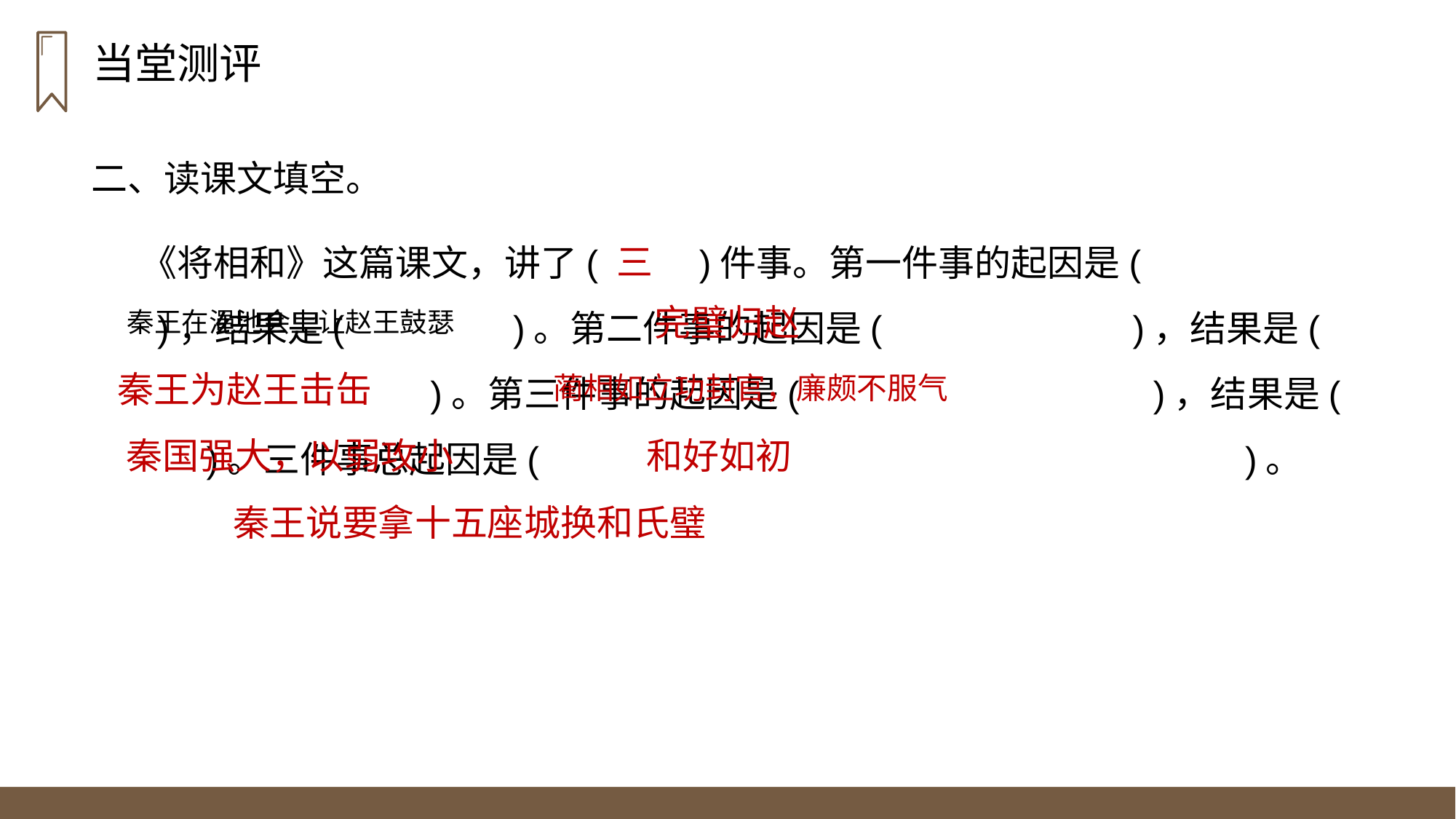

当堂测评
二、读课文填空。
     《将相和》这篇课文，讲了(   　  )件事。第一件事的起因是(　                                 )，结果是(　              )。第二件事的起因是(　                        )，结果是(                                    　)。第三件事的起因是(                   　             )，结果是(　               )。三件事总起因是(                                                                　)。
三
完璧归赵
秦王在渑池会上让赵王鼓瑟
秦王为赵王击缶
蔺相如立功封官，廉颇不服气
秦国强大，以弱攻小
和好如初
秦王说要拿十五座城换和氏璧